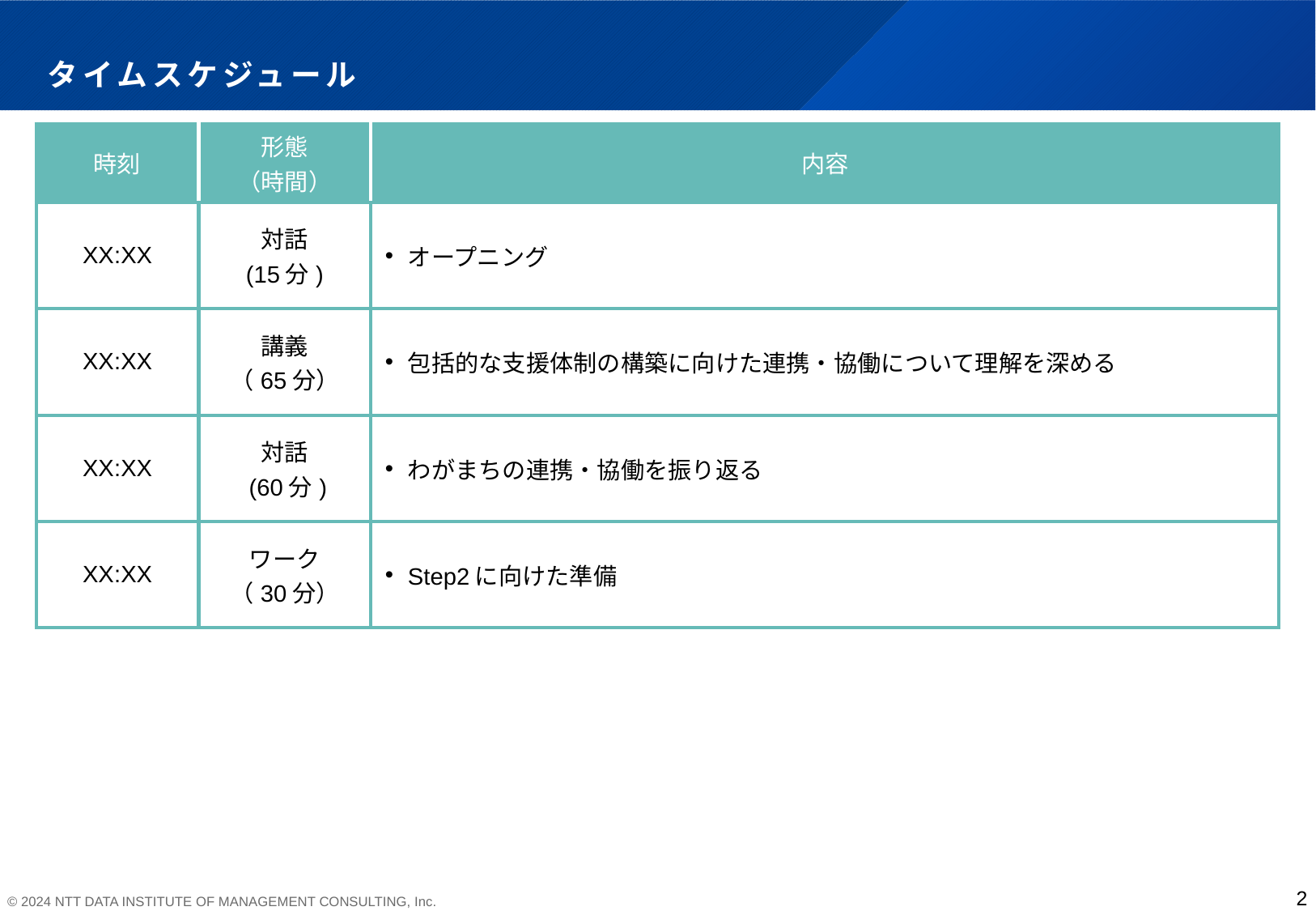

# タイムスケジュール
| 時刻 | 形態 （時間） | 内容 |
| --- | --- | --- |
| XX:XX | 対話 (15分) | オープニング |
| XX:XX | 講義 （65分） | 包括的な支援体制の構築に向けた連携・協働について理解を深める |
| XX:XX | 対話  (60分) | わがまちの連携・協働を振り返る |
| XX:XX | ワーク （30分） | Step2に向けた準備 |
2